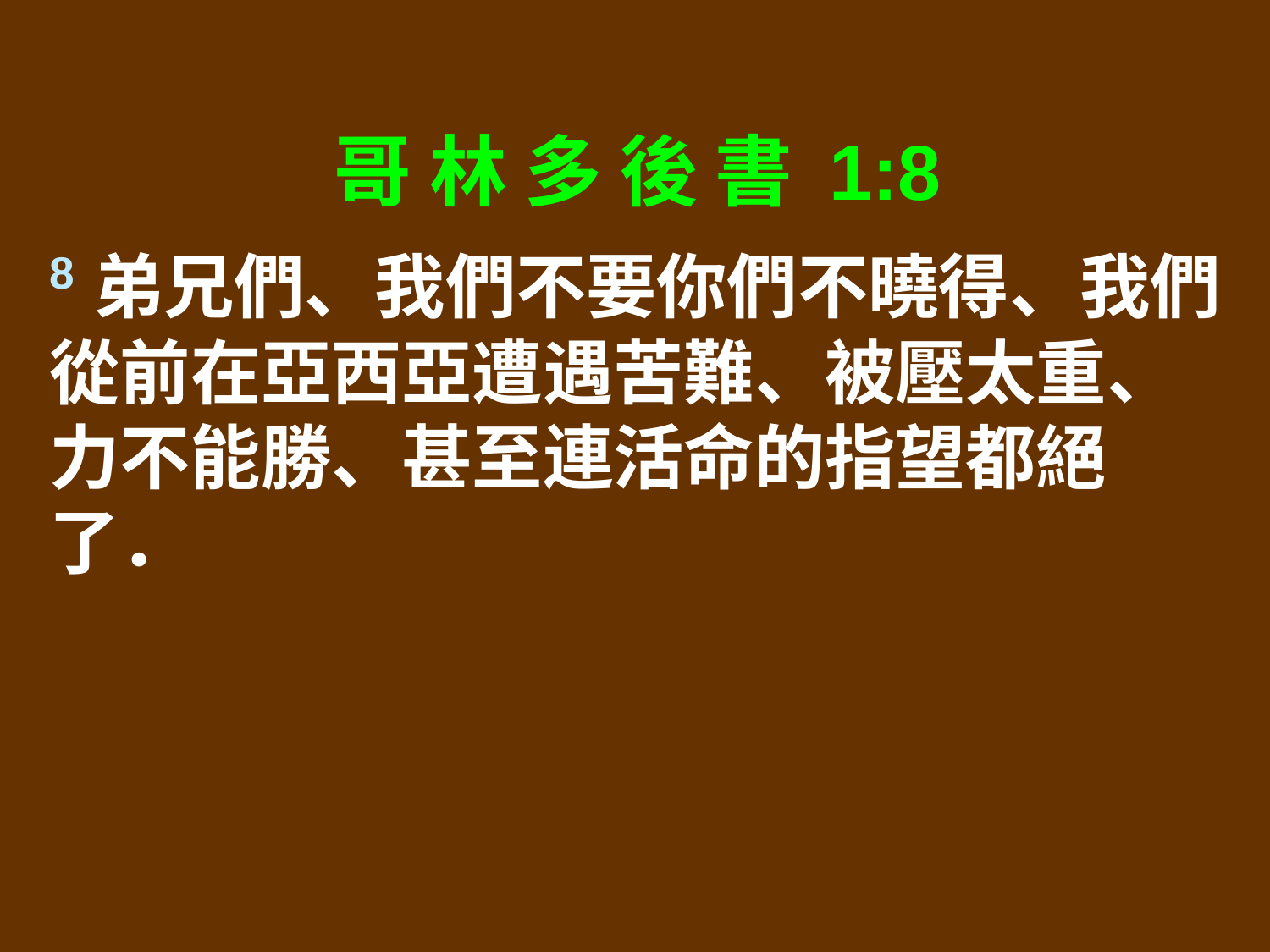

哥 林 多 後 書 1:8
8弟兄們、我們不要你們不曉得、我們從前在亞西亞遭遇苦難、被壓太重、力不能勝、甚至連活命的指望都絕了．